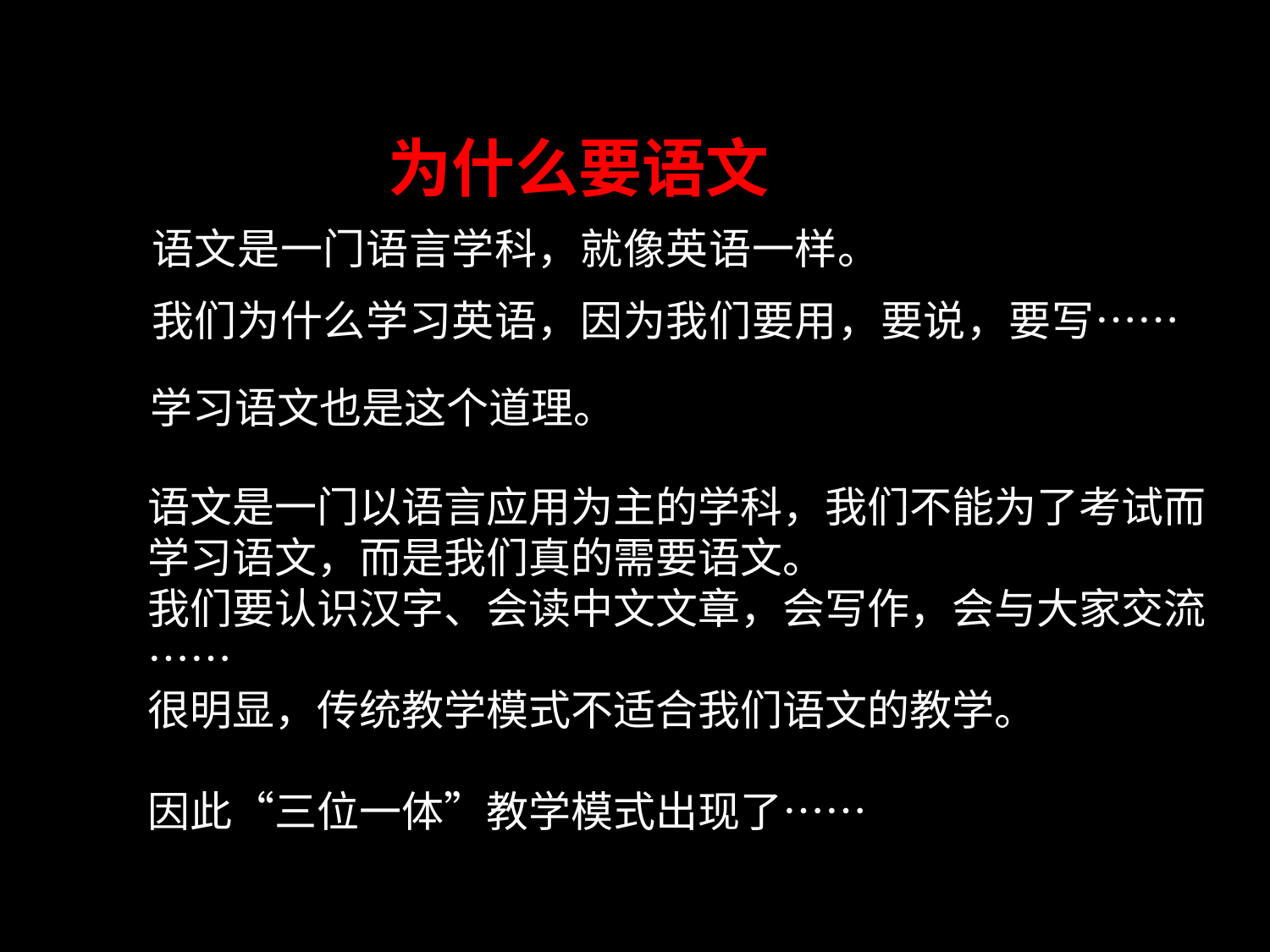

# 为什么要语文
语文是一门语言学科，就像英语一样。
我们为什么学习英语，因为我们要用，要说，要写……
学习语文也是这个道理。
语文是一门以语言应用为主的学科，我们不能为了考试而学习语文，而是我们真的需要语文。
我们要认识汉字、会读中文文章，会写作，会与大家交流……
很明显，传统教学模式不适合我们语文的教学。

因此“三位一体”教学模式出现了……